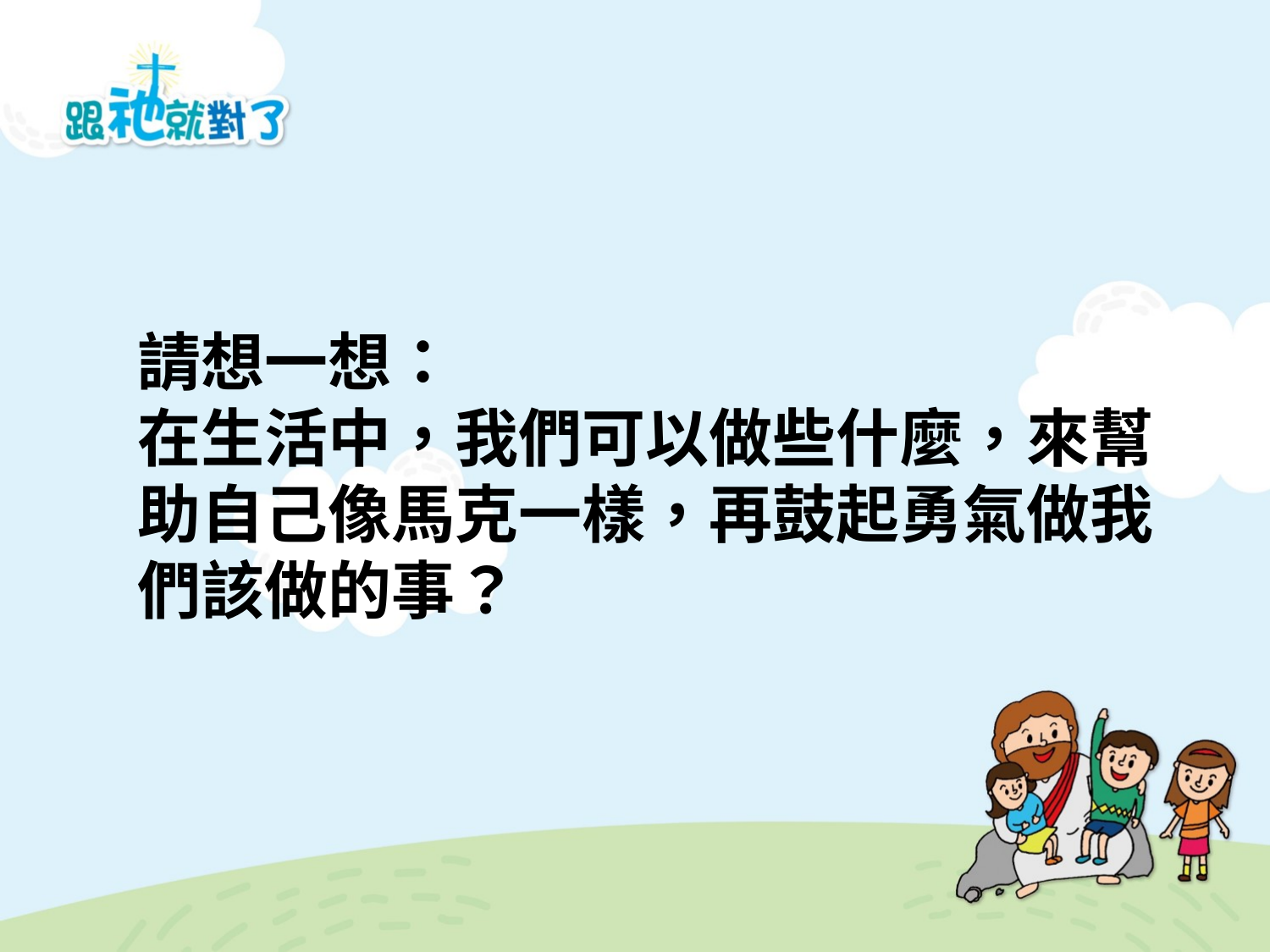

請想一想：
在生活中，我們可以做些什麼，來幫助自己像馬克一樣，再鼓起勇氣做我們該做的事？